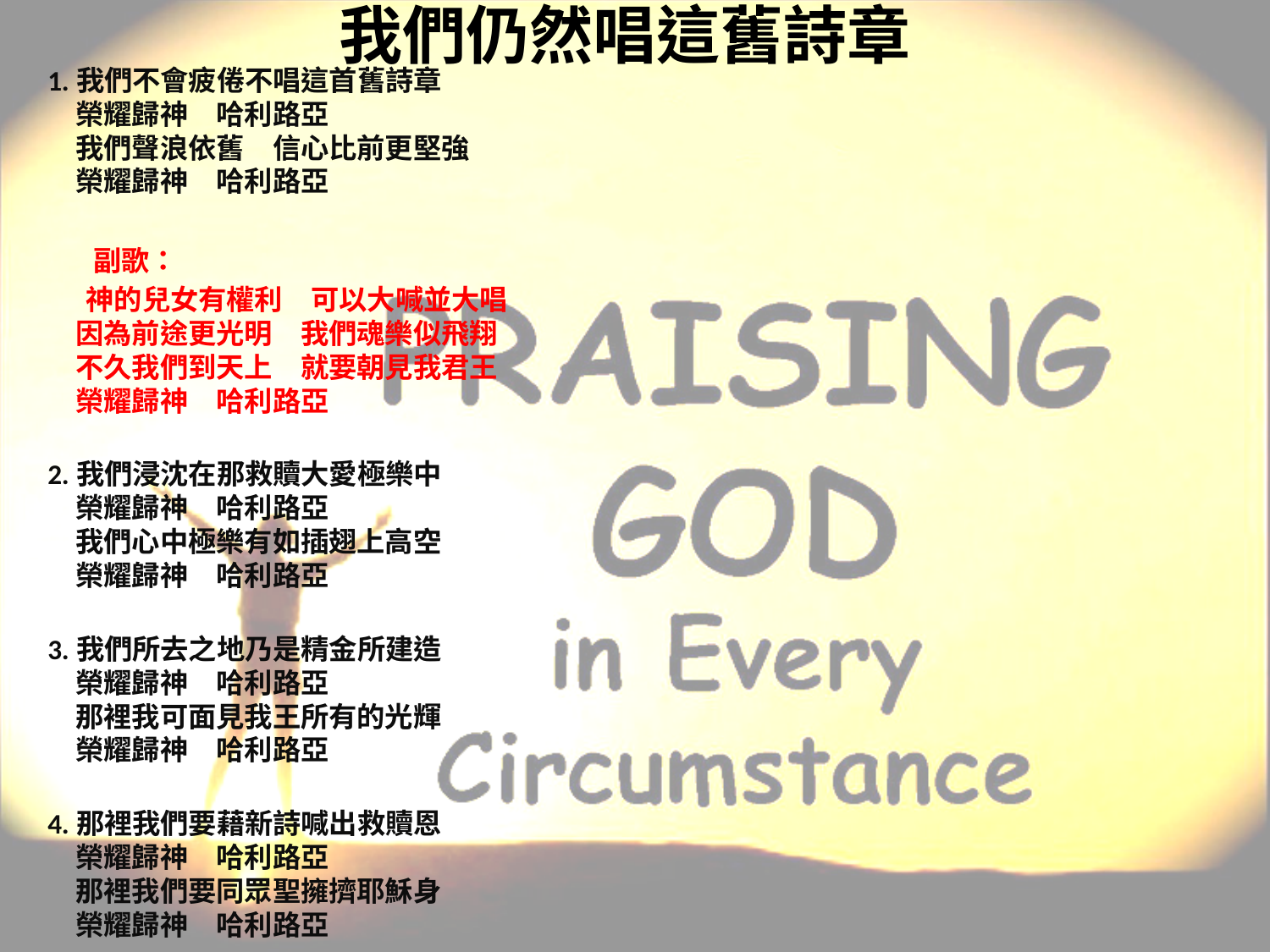

# 我們仍然唱這舊詩章
1.我們不會疲倦不唱這首舊詩章
　榮耀歸神　哈利路亞
　我們聲浪依舊　信心比前更堅強
　榮耀歸神　哈利路亞

     副歌：
     神的兒女有權利　可以大喊並大唱
　因為前途更光明　我們魂樂似飛翔
　不久我們到天上　就要朝見我君王
　榮耀歸神　哈利路亞
2.我們浸沈在那救贖大愛極樂中
　榮耀歸神　哈利路亞
　我們心中極樂有如插翅上高空
　榮耀歸神　哈利路亞
3.我們所去之地乃是精金所建造
　榮耀歸神　哈利路亞
　那裡我可面見我王所有的光輝
　榮耀歸神　哈利路亞
4.那裡我們要藉新詩喊出救贖恩
　榮耀歸神　哈利路亞
　那裡我們要同眾聖擁擠耶穌身
　榮耀歸神　哈利路亞